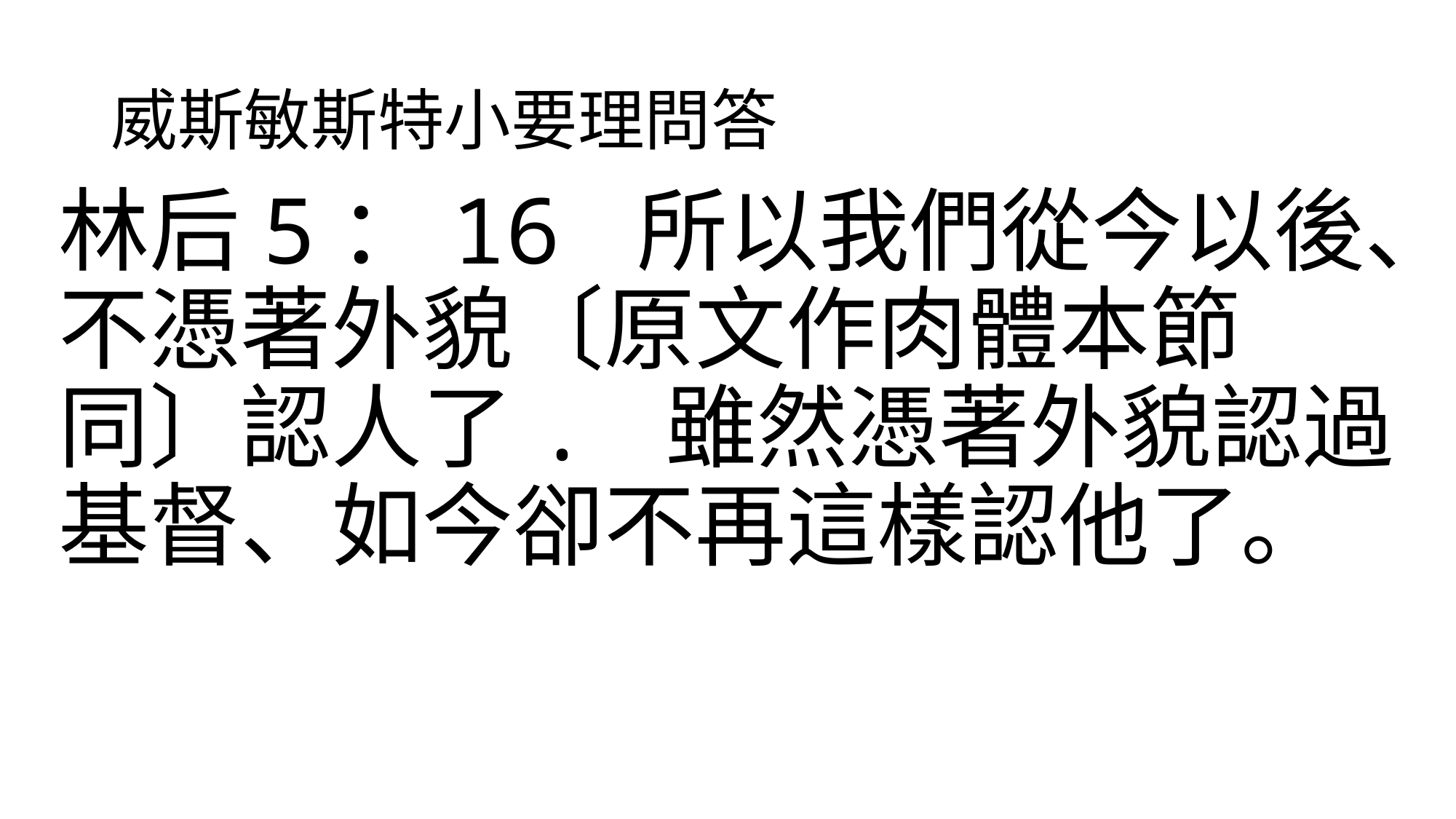

# 威斯敏斯特小要理問答
林后5：16 所以我們從今以後、不憑著外貌〔原文作肉體本節同〕認人了. 雖然憑著外貌認過基督、如今卻不再這樣認他了。